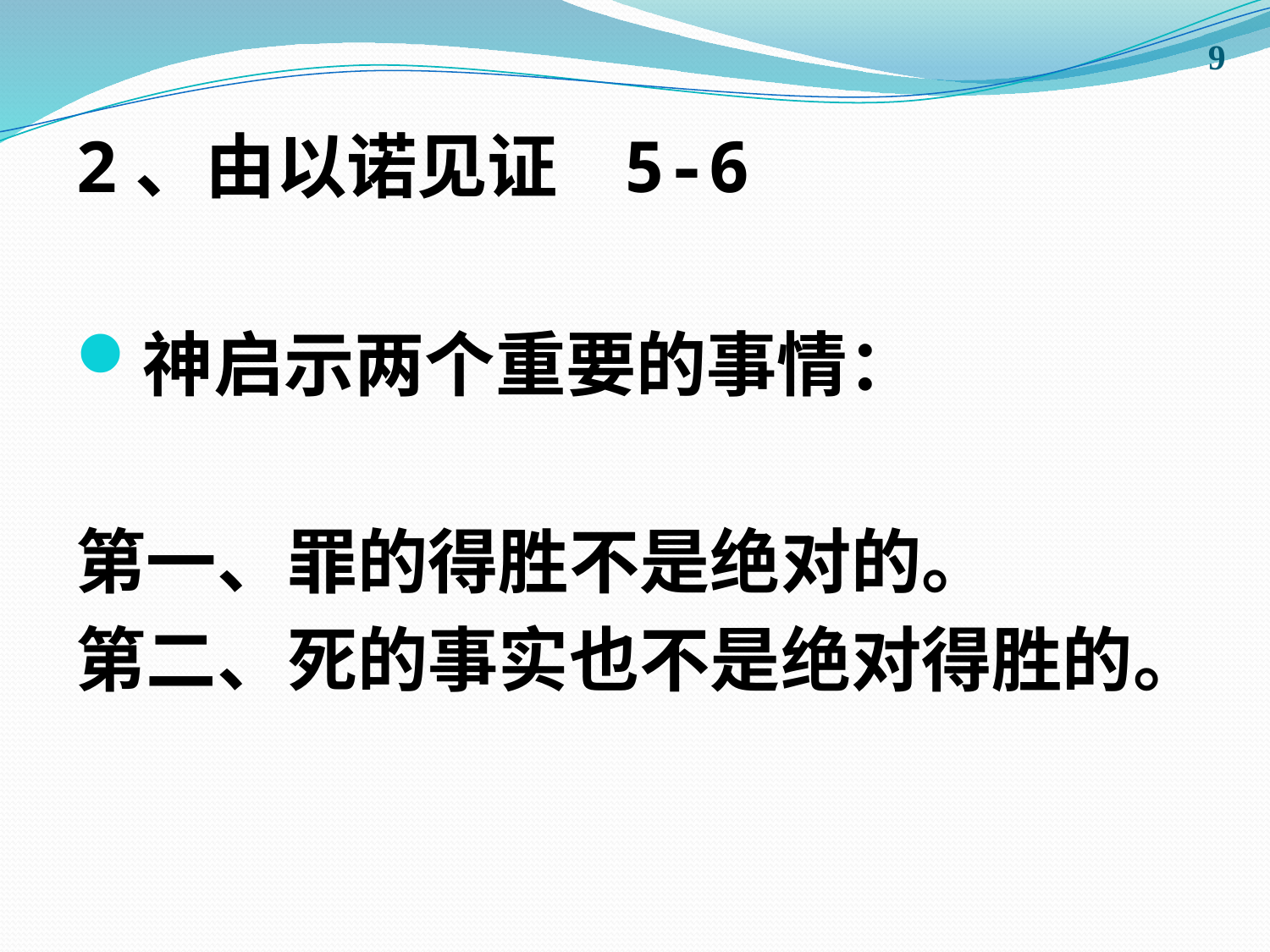

9
2、由以诺见证   5-6

神启示两个重要的事情：

第一、罪的得胜不是绝对的。
第二、死的事实也不是绝对得胜的。